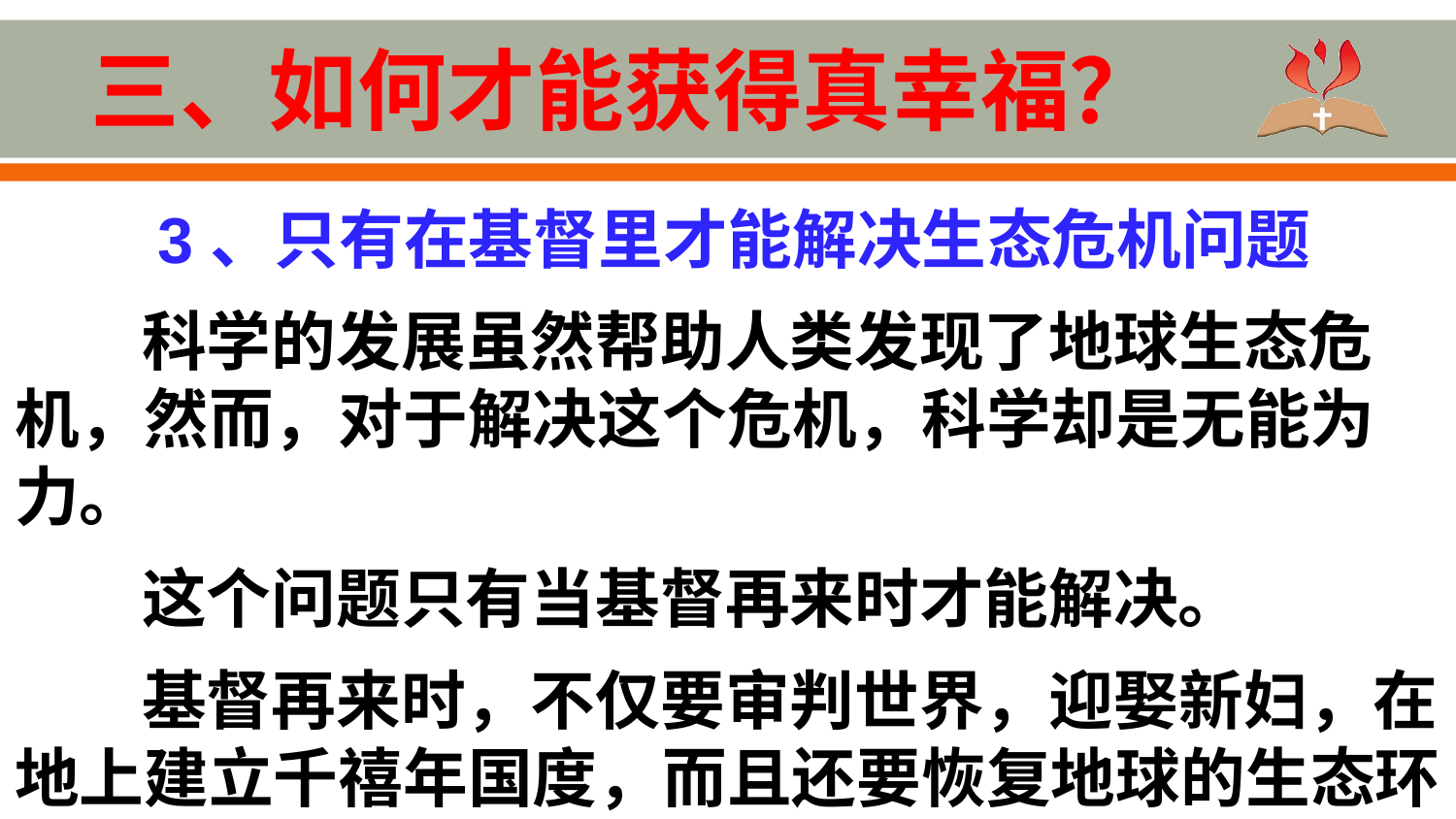

# 三、如何才能获得真幸福？
        3、只有在基督里才能解决生态危机问题
科学的发展虽然帮助人类发现了地球生态危机，然而，对于解决这个危机，科学却是无能为力。
这个问题只有当基督再来时才能解决。
基督再来时，不仅要审判世界，迎娶新妇，在地上建立千禧年国度，而且还要恢复地球的生态环境，使全地成为伊甸园。